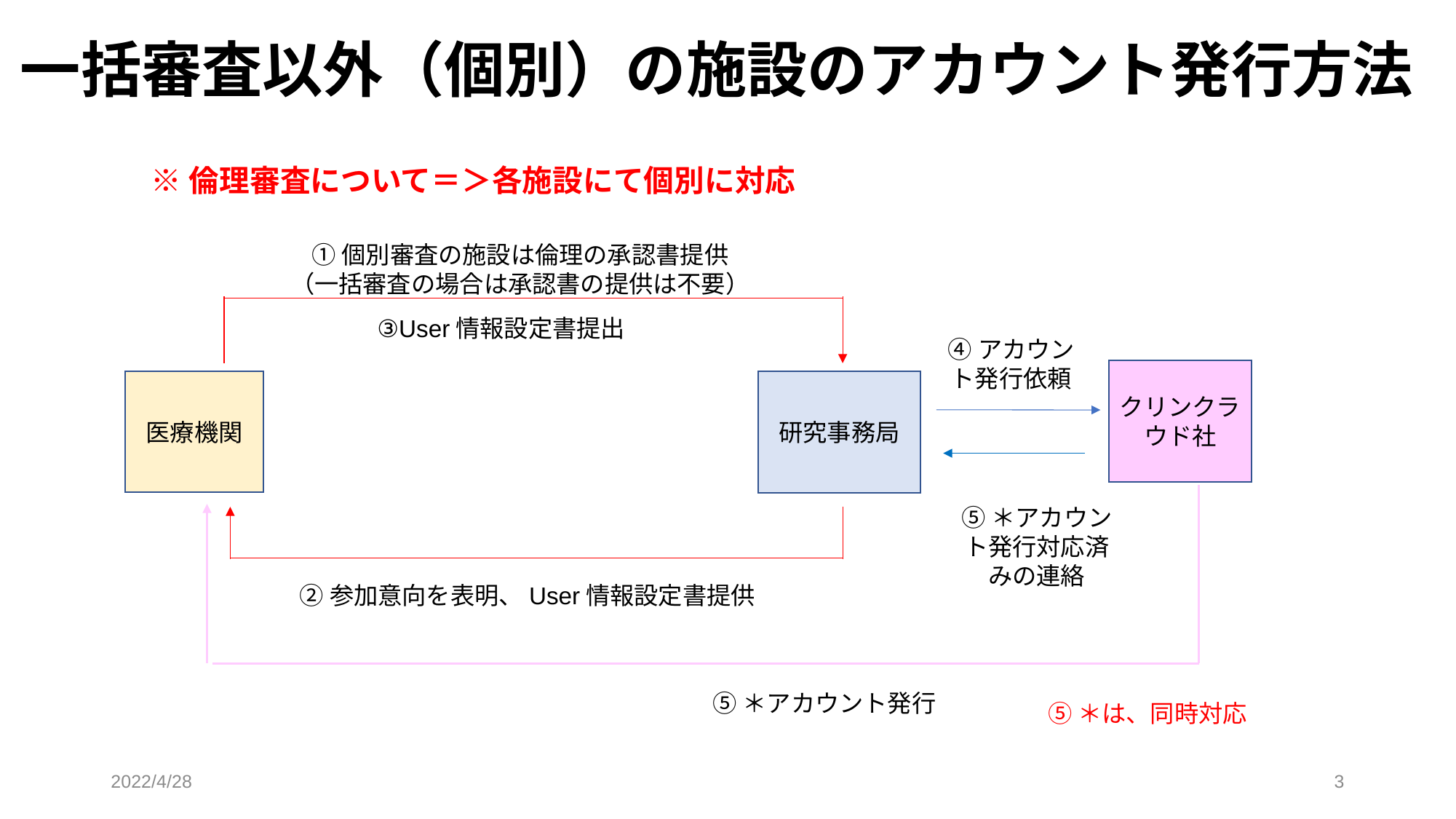

一括審査以外（個別）の施設のアカウント発行方法
※倫理審査について＝＞各施設にて個別に対応
①個別審査の施設は倫理の承認書提供
（一括審査の場合は承認書の提供は不要）
④アカウント発行依頼
クリンクラウド社
医療機関
研究事務局
⑤＊アカウント発行対応済みの連絡
②参加意向を表明、User情報設定書提供
⑤＊アカウント発行
⑤＊は、同時対応
③User情報設定書提出
2022/4/28
3